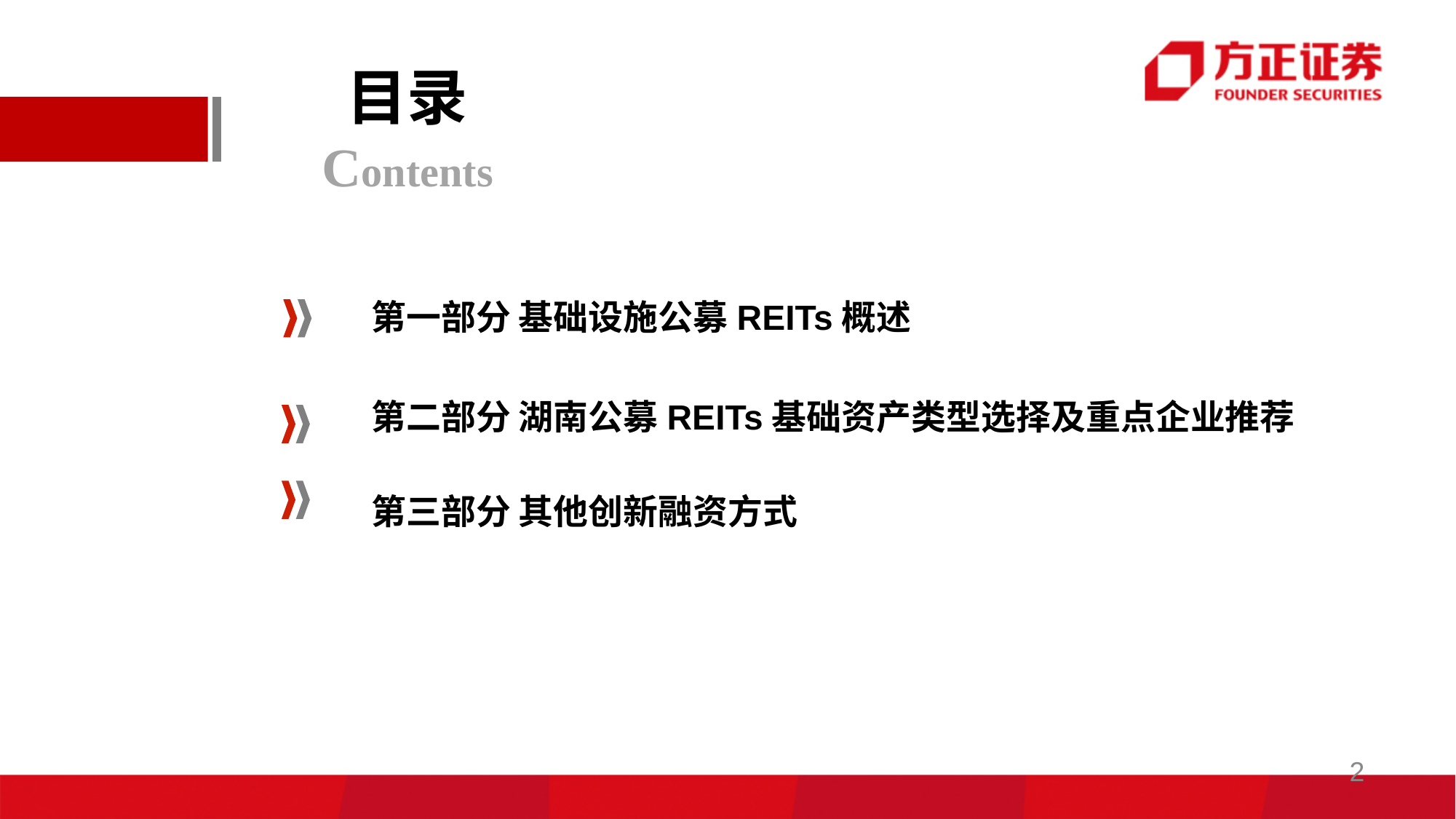

# 目录 Contents

第一部分 基础设施公募REITs概述

第二部分 湖南公募REITs基础资产类型选择及重点企业推荐

第三部分 其他创新融资方式
2